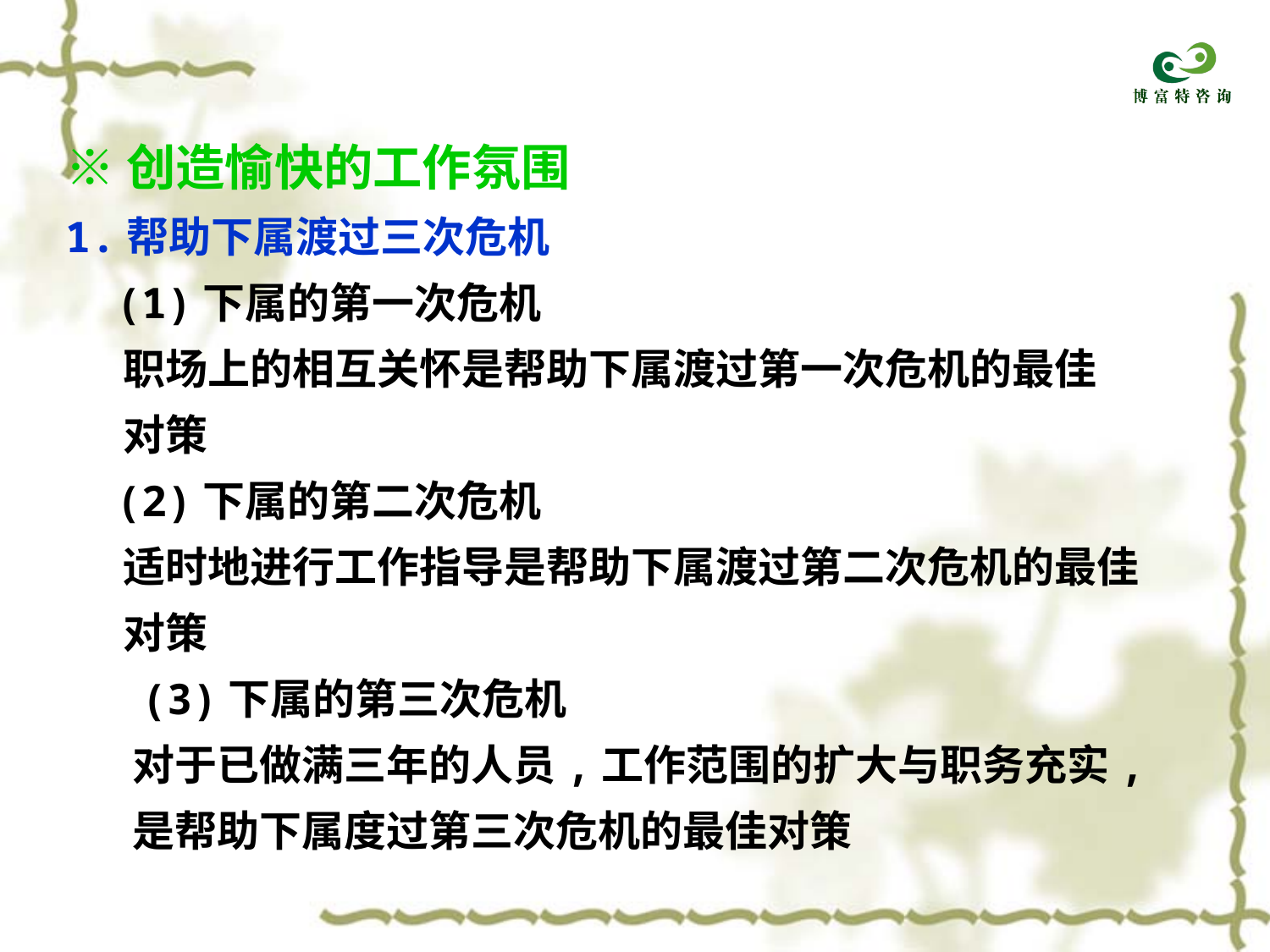

※创造愉快的工作氛围
1.帮助下属渡过三次危机
  (1)下属的第一次危机
     职场上的相互关怀是帮助下属渡过第一次危机的最佳
     对策
  (2)下属的第二次危机
     适时地进行工作指导是帮助下属渡过第二次危机的最佳
     对策
   (3)下属的第三次危机
      对于已做满三年的人员,工作范围的扩大与职务充实,
      是帮助下属度过第三次危机的最佳对策